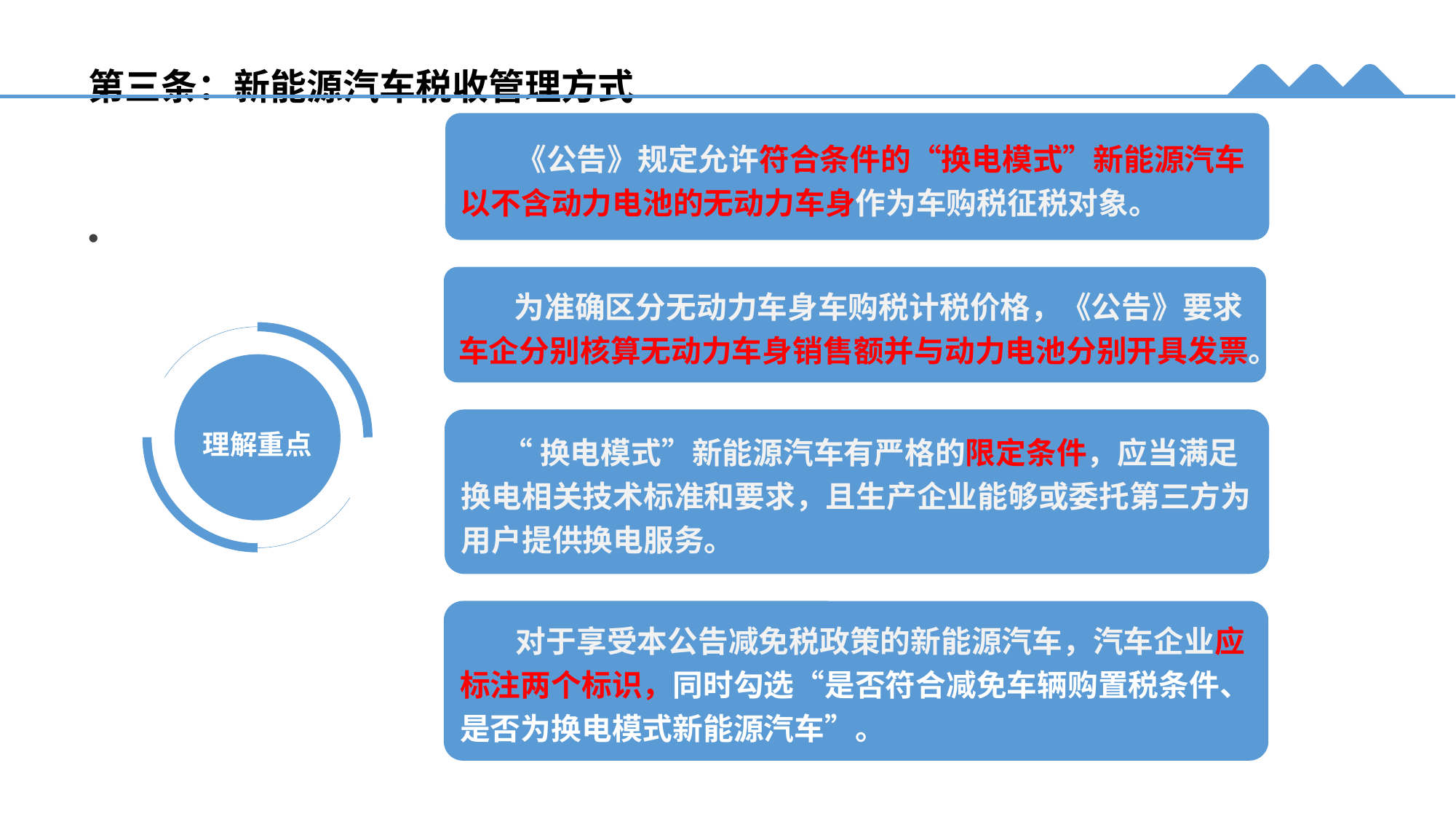

# 第三条：新能源汽车税收管理方式

       《公告》规定允许符合条件的“换电模式”新能源汽车以不含动力电池的无动力车身作为车购税征税对象。

       为准确区分无动力车身车购税计税价格，《公告》要求车企分别核算无动力车身销售额并与动力电池分别开具发票。

理解重点
      “换电模式”新能源汽车有严格的限定条件，应当满足
换电相关技术标准和要求，且生产企业能够或委托第三方为用户提供换电服务。

       对于享受本公告减免税政策的新能源汽车，汽车企业应标注两个标识，同时勾选“是否符合减免车辆购置税条件、是否为换电模式新能源汽车”。